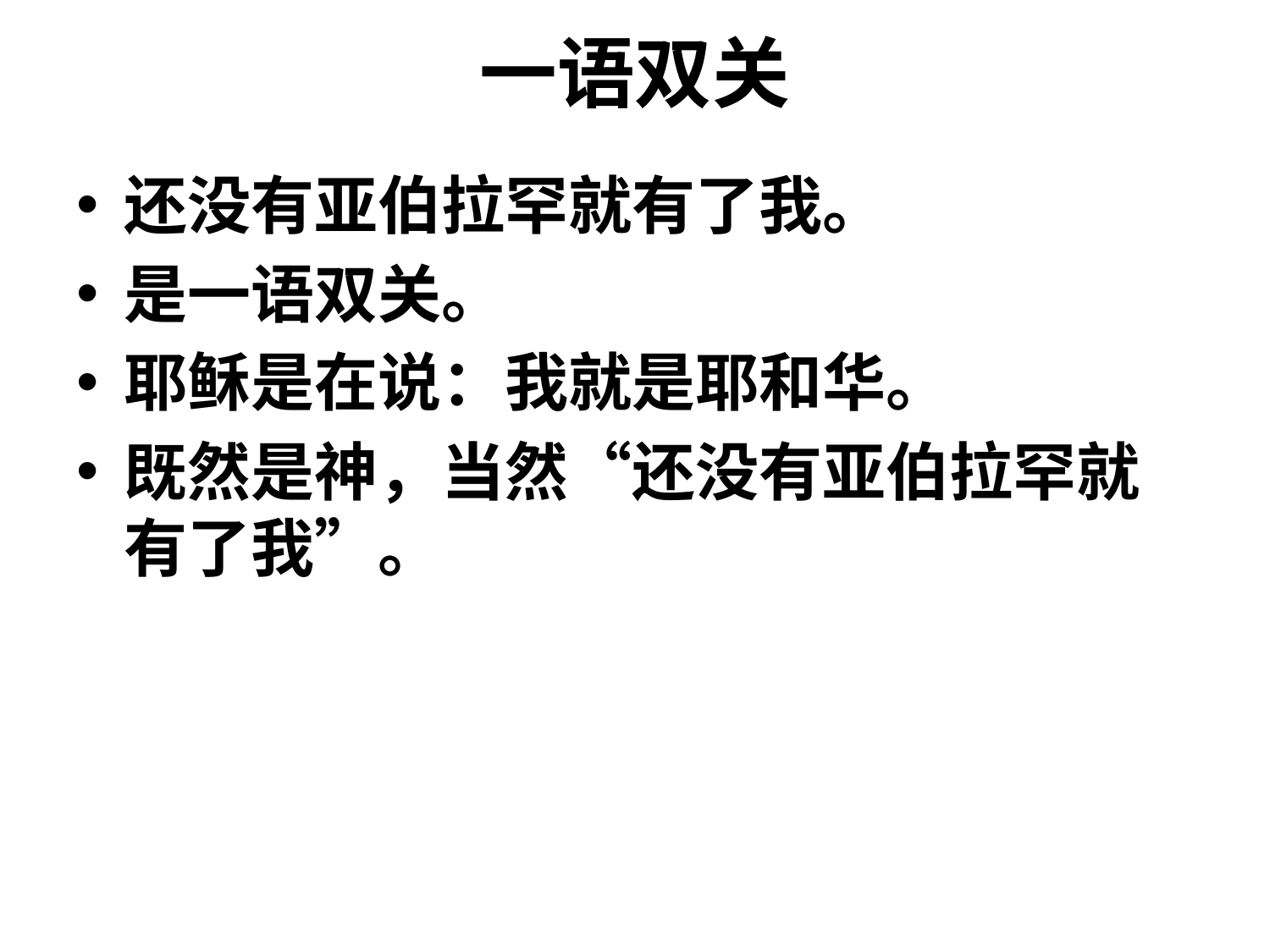

# 一语双关
还没有亚伯拉罕就有了我。
是一语双关。
耶稣是在说：我就是耶和华。
既然是神，当然“还没有亚伯拉罕就有了我”。